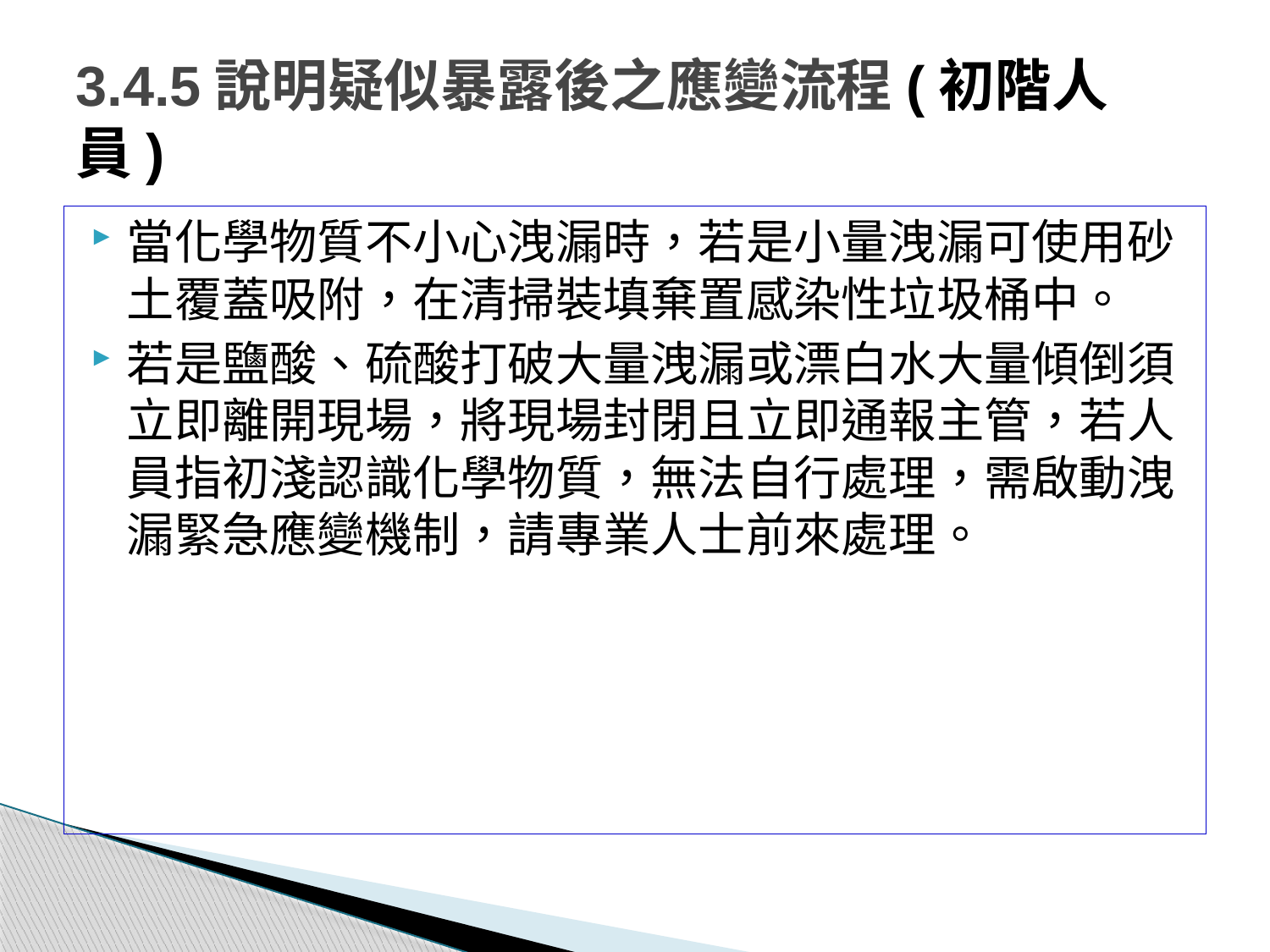

# 3.4.5說明疑似暴露後之應變流程(初階人員)
當化學物質不小心洩漏時，若是小量洩漏可使用砂土覆蓋吸附，在清掃裝填棄置感染性垃圾桶中。
若是鹽酸、硫酸打破大量洩漏或漂白水大量傾倒須立即離開現場，將現場封閉且立即通報主管，若人員指初淺認識化學物質，無法自行處理，需啟動洩漏緊急應變機制，請專業人士前來處理。